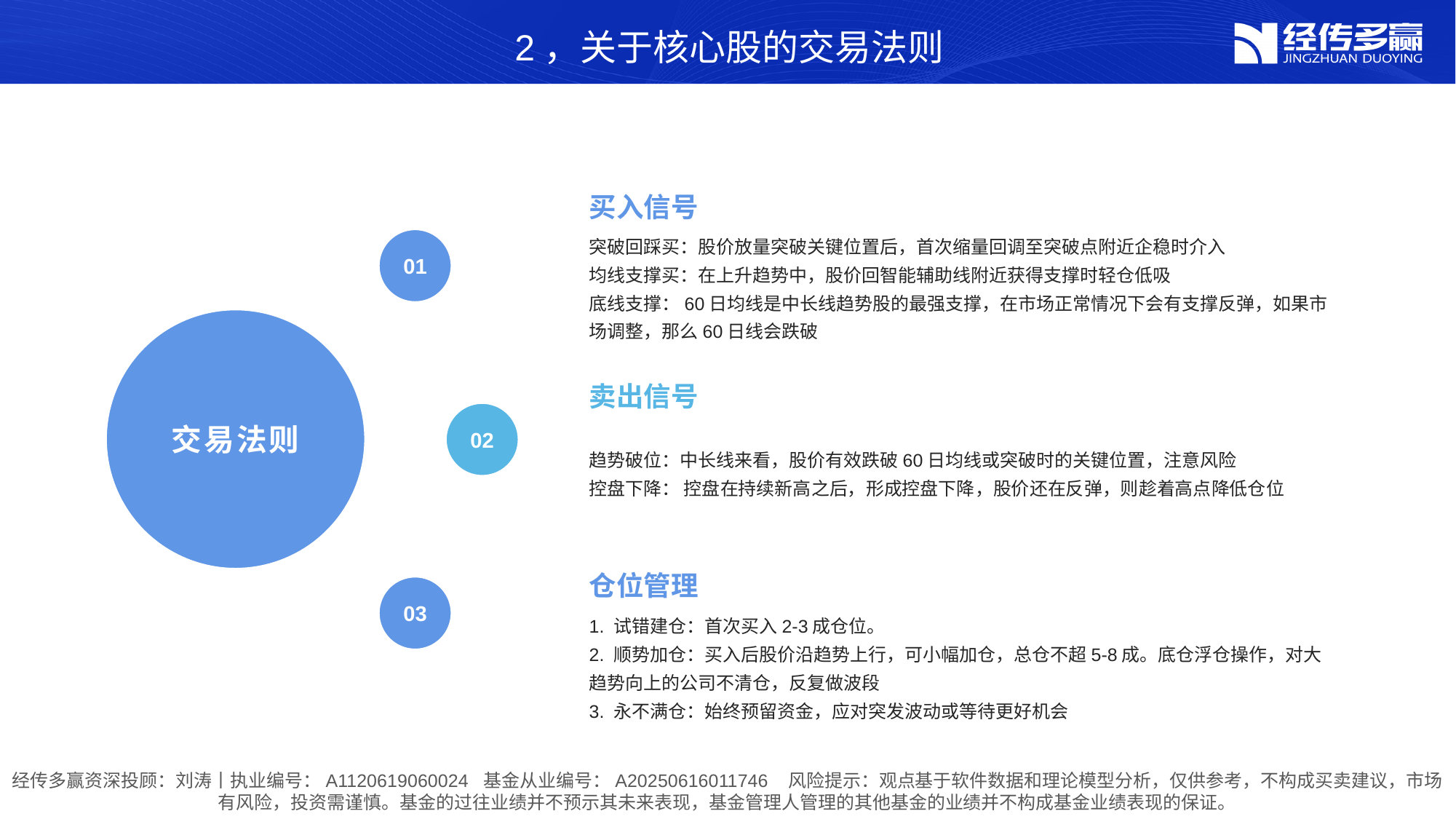

2，关于核心股的交易法则
买入信号

突破回踩买：股价放量突破关键位置后，首次缩量回调至突破点附近企稳时介入
均线支撑买：在上升趋势中，股价回智能辅助线附近获得支撑时轻仓低吸
底线支撑：60日均线是中长线趋势股的最强支撑，在市场正常情况下会有支撑反弹，如果市场调整，那么60日线会跌破
01
交易法则
卖出信号
02
趋势破位：中长线来看，股价有效跌破60日均线或突破时的关键位置，注意风险
控盘下降： 控盘在持续新高之后，形成控盘下降，股价还在反弹，则趁着高点降低仓位

仓位管理
03
1. 试错建仓：首次买入2-3成仓位。
2. 顺势加仓：买入后股价沿趋势上行，可小幅加仓，总仓不超5-8成。底仓浮仓操作，对大趋势向上的公司不清仓，反复做波段
3. 永不满仓：始终预留资金，应对突发波动或等待更好机会